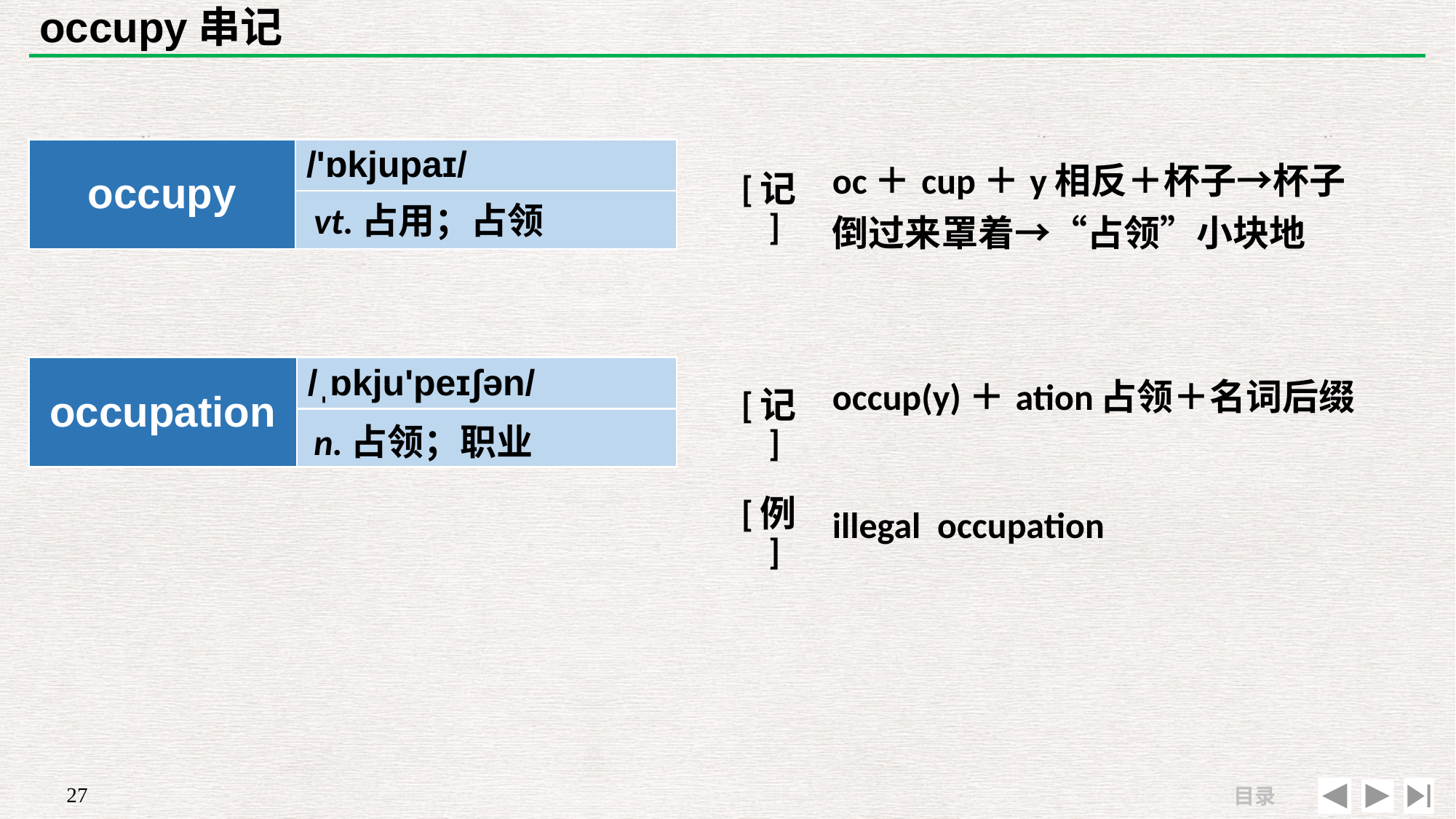

# occupy串记

| occupy | /'ɒkjupaɪ/ |
| --- | --- |
|  |  |
| [记] | oc＋cup＋y相反＋杯子→杯子倒过来罩着→“占领”小块地 |
| --- | --- |
|  |  |
vt.占用；占领
| occupation | /ˌɒkju'peɪʃən/ |
| --- | --- |
|  |  |
| [记] | occup(y)＋ation占领＋名词后缀 |
| --- | --- |
| [例] | illegal occupation |
n.占领；职业